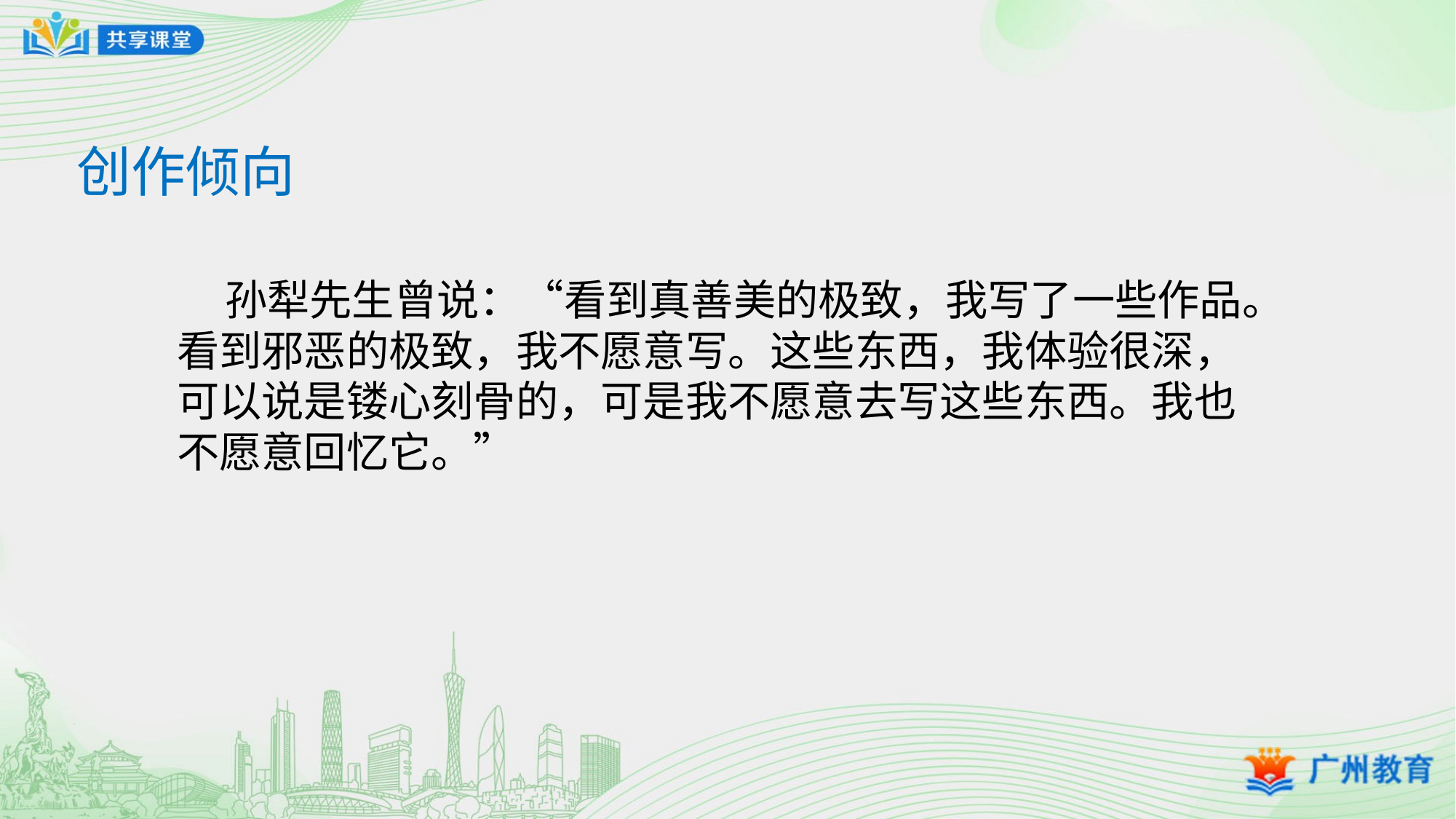

创作倾向
    孙犁先生曾说：“看到真善美的极致，我写了一些作品。看到邪恶的极致，我不愿意写。这些东西，我体验很深，可以说是镂心刻骨的，可是我不愿意去写这些东西。我也不愿意回忆它。”